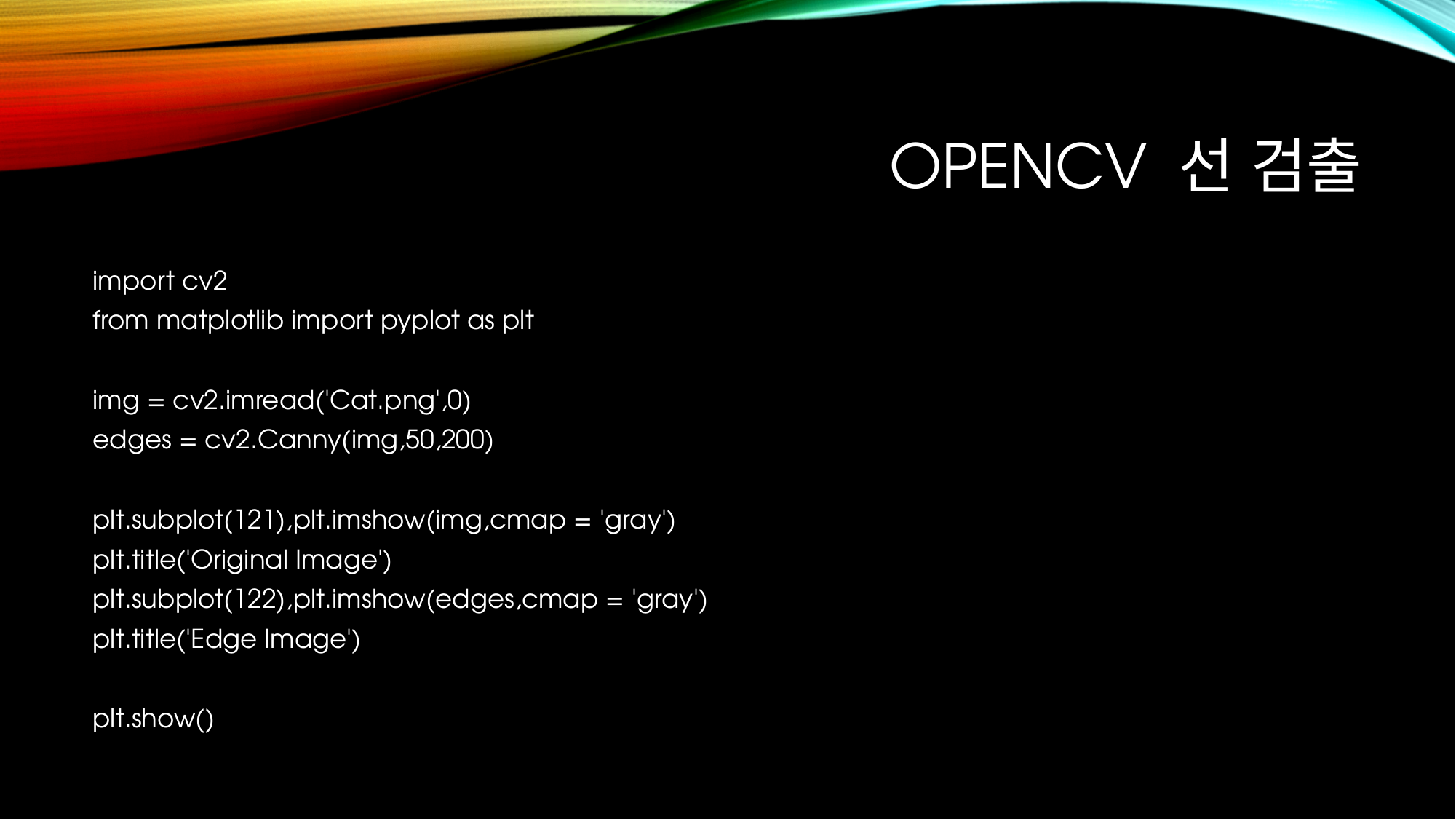

# OPENCV 선 검출
import cv2
from matplotlib import pyplot as plt

img = cv2.imread('Cat.png',0)
edges = cv2.Canny(img,50,200)

plt.subplot(121),plt.imshow(img,cmap = 'gray')
plt.title('Original Image')
plt.subplot(122),plt.imshow(edges,cmap = 'gray')
plt.title('Edge Image')

plt.show()